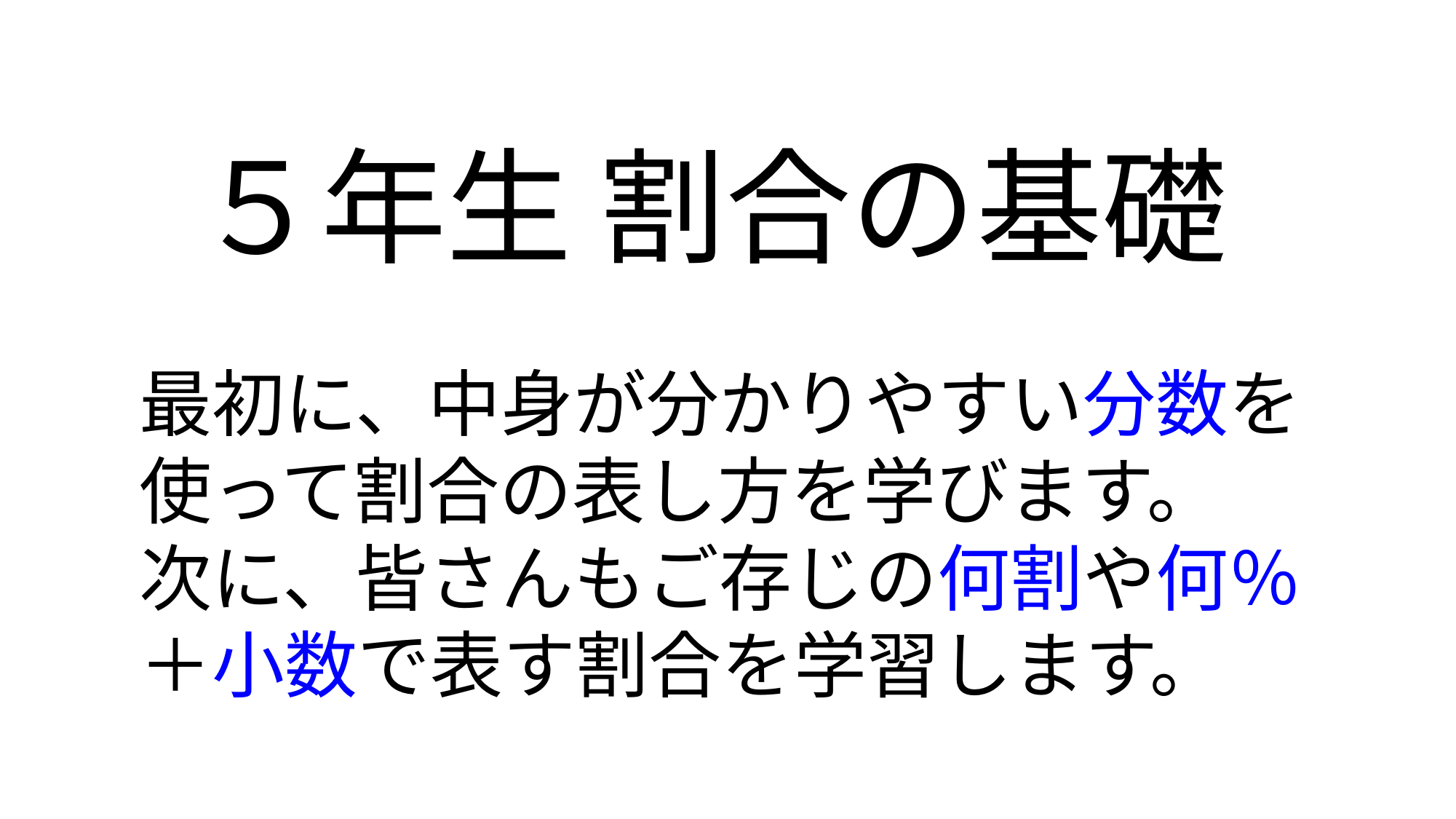

# ５年生 割合の基礎
最初に、中身が分かりやすい分数を使って割合の表し方を学びます。
次に、皆さんもご存じの何割や何％
＋小数で表す割合を学習します。